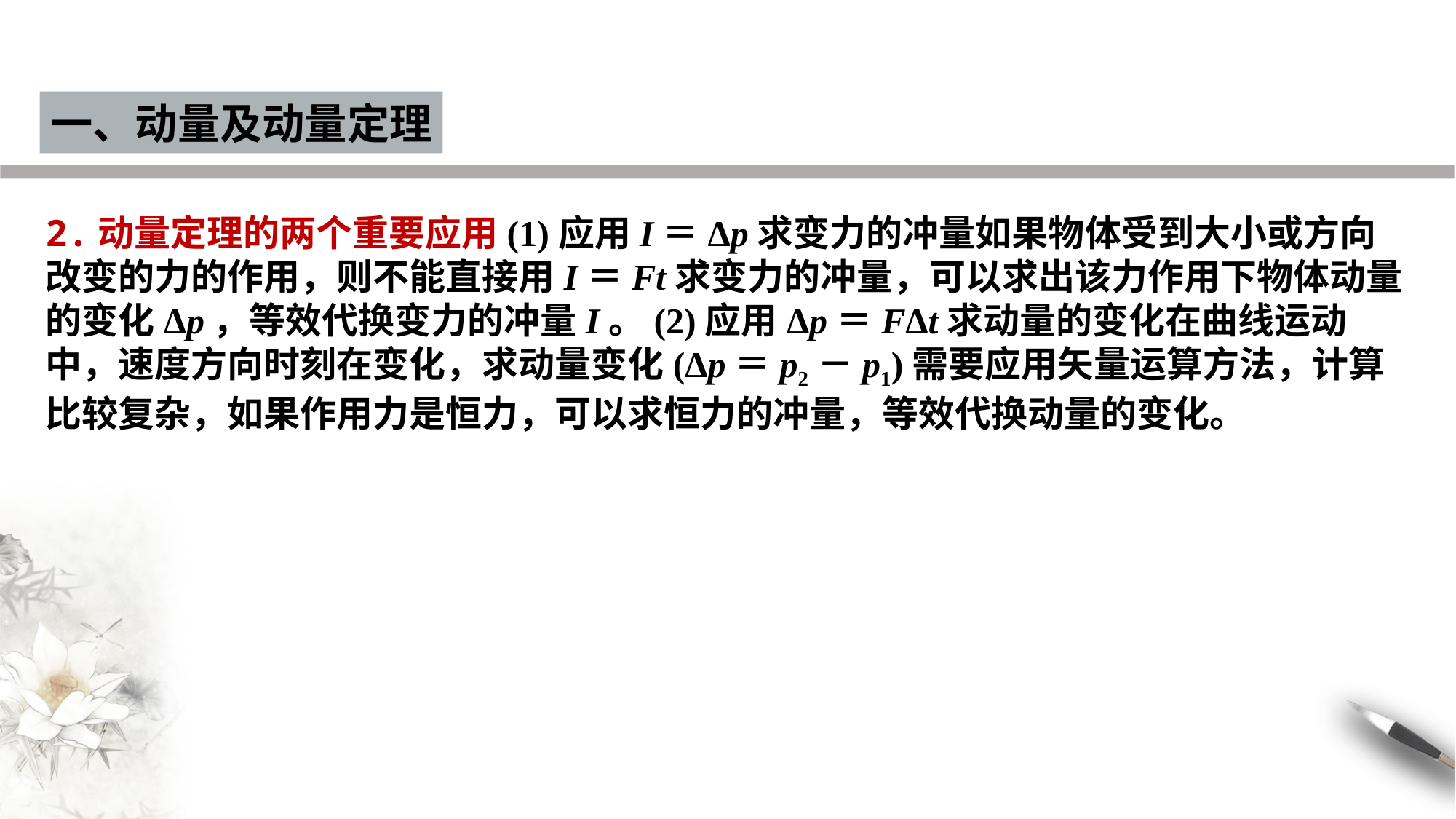

一、动量及动量定理

2.动量定理的两个重要应用(1)应用I＝Δp求变力的冲量如果物体受到大小或方向改变的力的作用，则不能直接用I＝Ft求变力的冲量，可以求出该力作用下物体动量的变化Δp，等效代换变力的冲量I。(2)应用Δp＝FΔt求动量的变化在曲线运动中，速度方向时刻在变化，求动量变化(Δp＝p2－p1)需要应用矢量运算方法，计算比较复杂，如果作用力是恒力，可以求恒力的冲量，等效代换动量的变化。